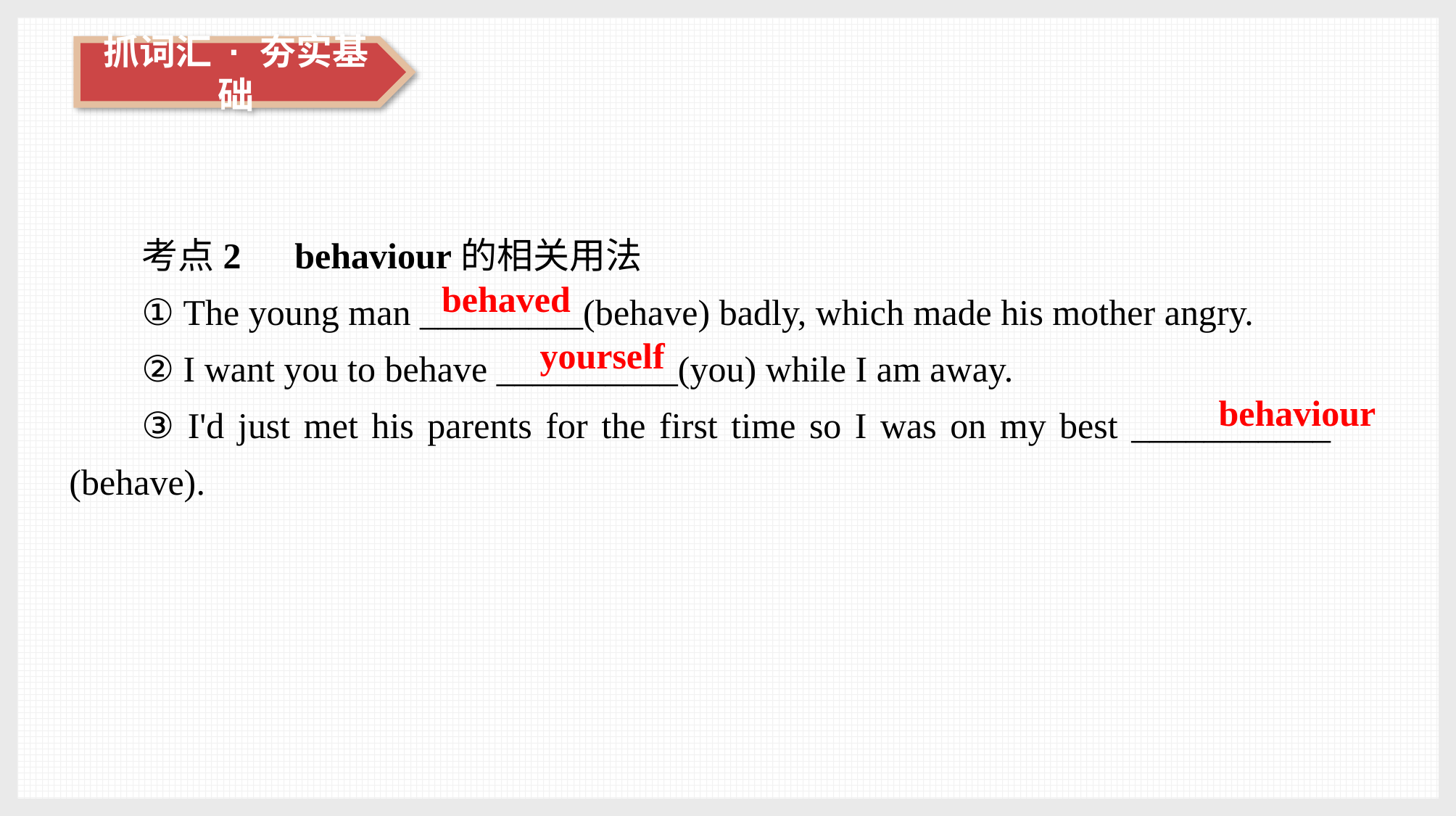

考点2　behaviour的相关用法
① The young man _________(behave) badly, which made his mother angry.
② I want you to behave __________(you) while I am away.
③ I'd just met his parents for the first time so I was on my best ___________　(behave).
behaved
yourself
behaviour